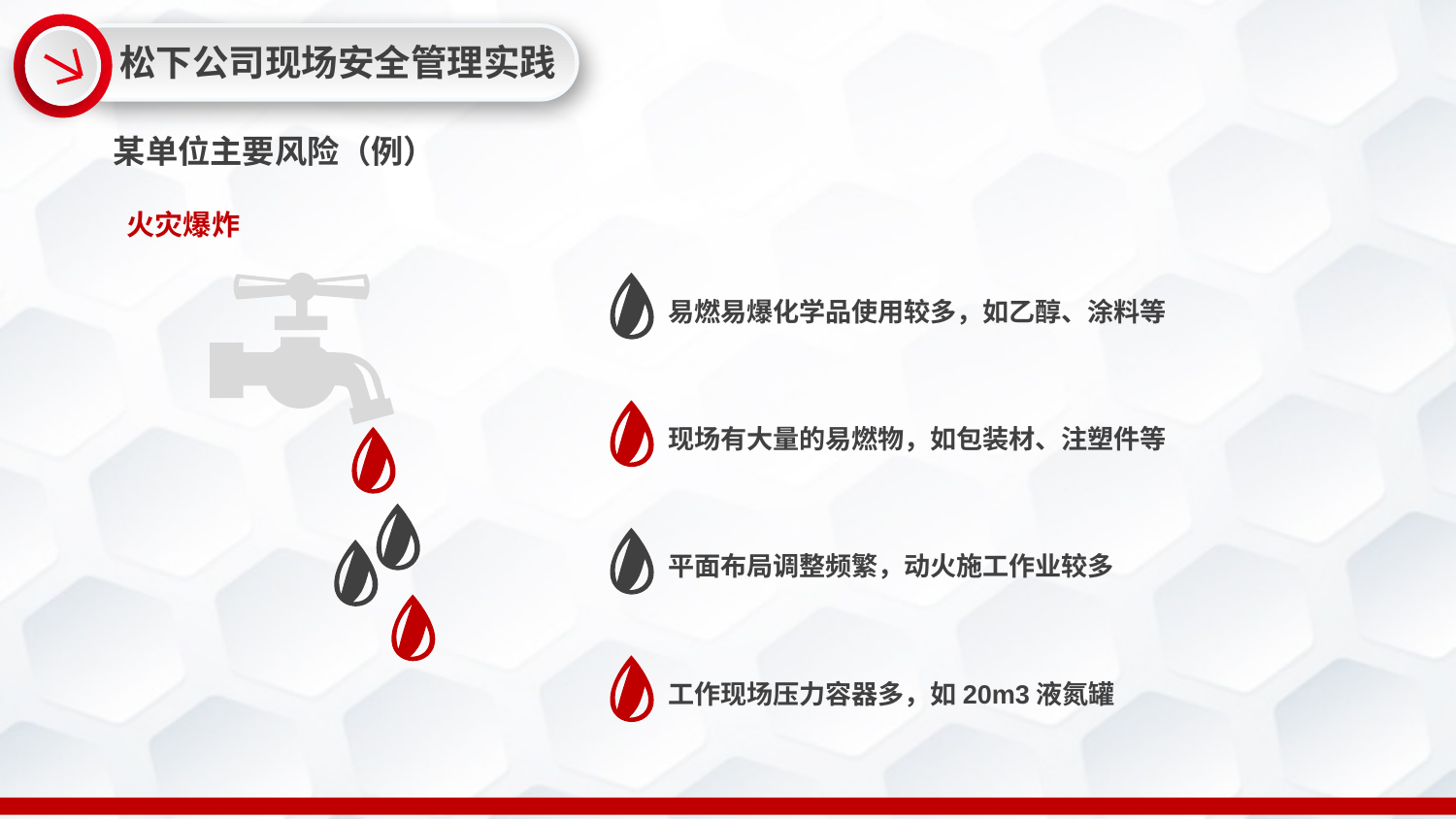

松下公司现场安全管理实践
某单位主要风险（例）
火灾爆炸

易燃易爆化学品使用较多，如乙醇、涂料等

现场有大量的易燃物，如包装材、注塑件等

平面布局调整频繁，动火施工作业较多

工作现场压力容器多，如20m3液氮罐